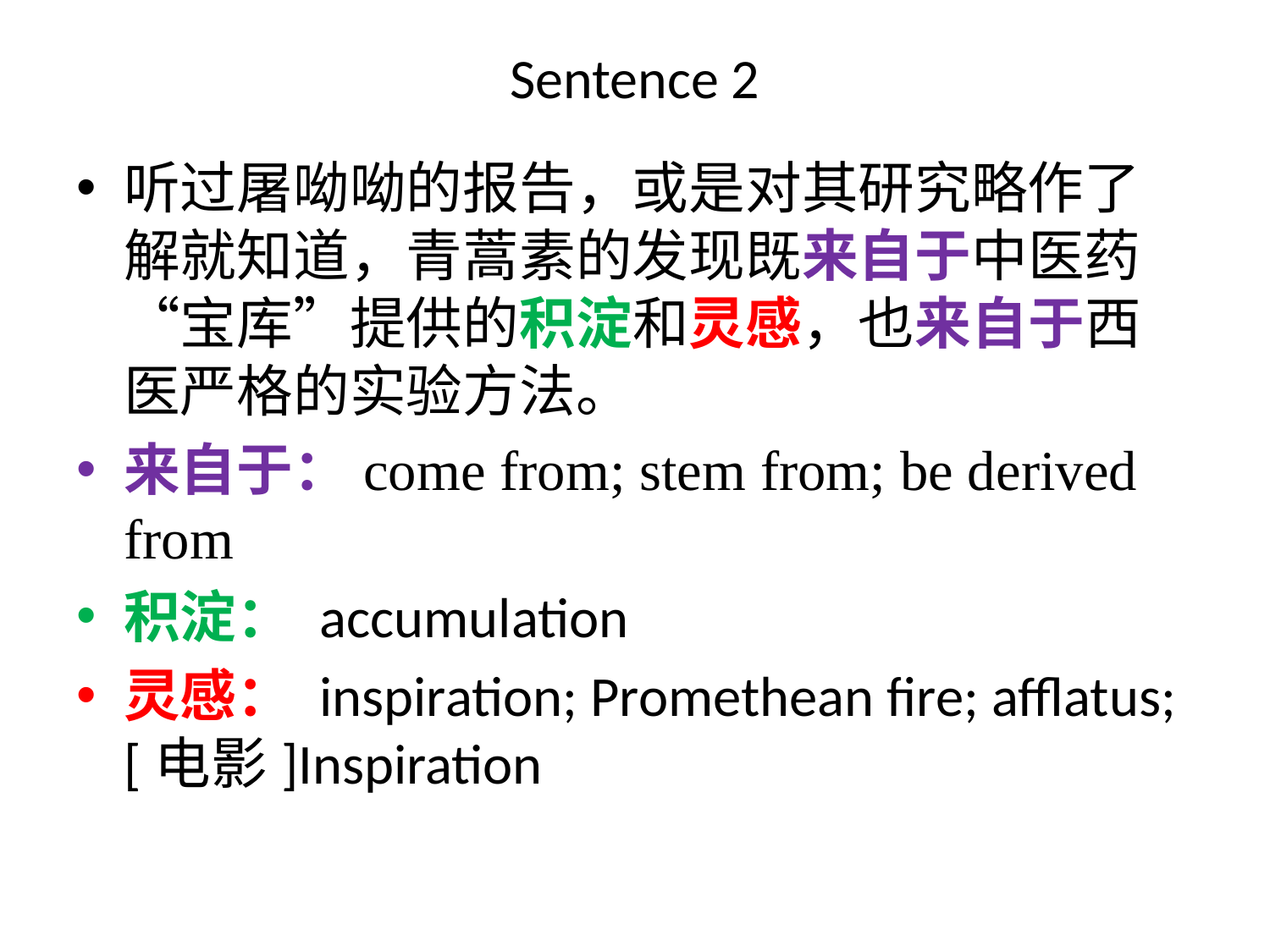

# Sentence 2
听过屠呦呦的报告，或是对其研究略作了解就知道，青蒿素的发现既来自于中医药“宝库”提供的积淀和灵感，也来自于西医严格的实验方法。
来自于：come from; stem from; be derived from
积淀： accumulation
灵感： inspiration; Promethean fire; afflatus; [电影]Inspiration